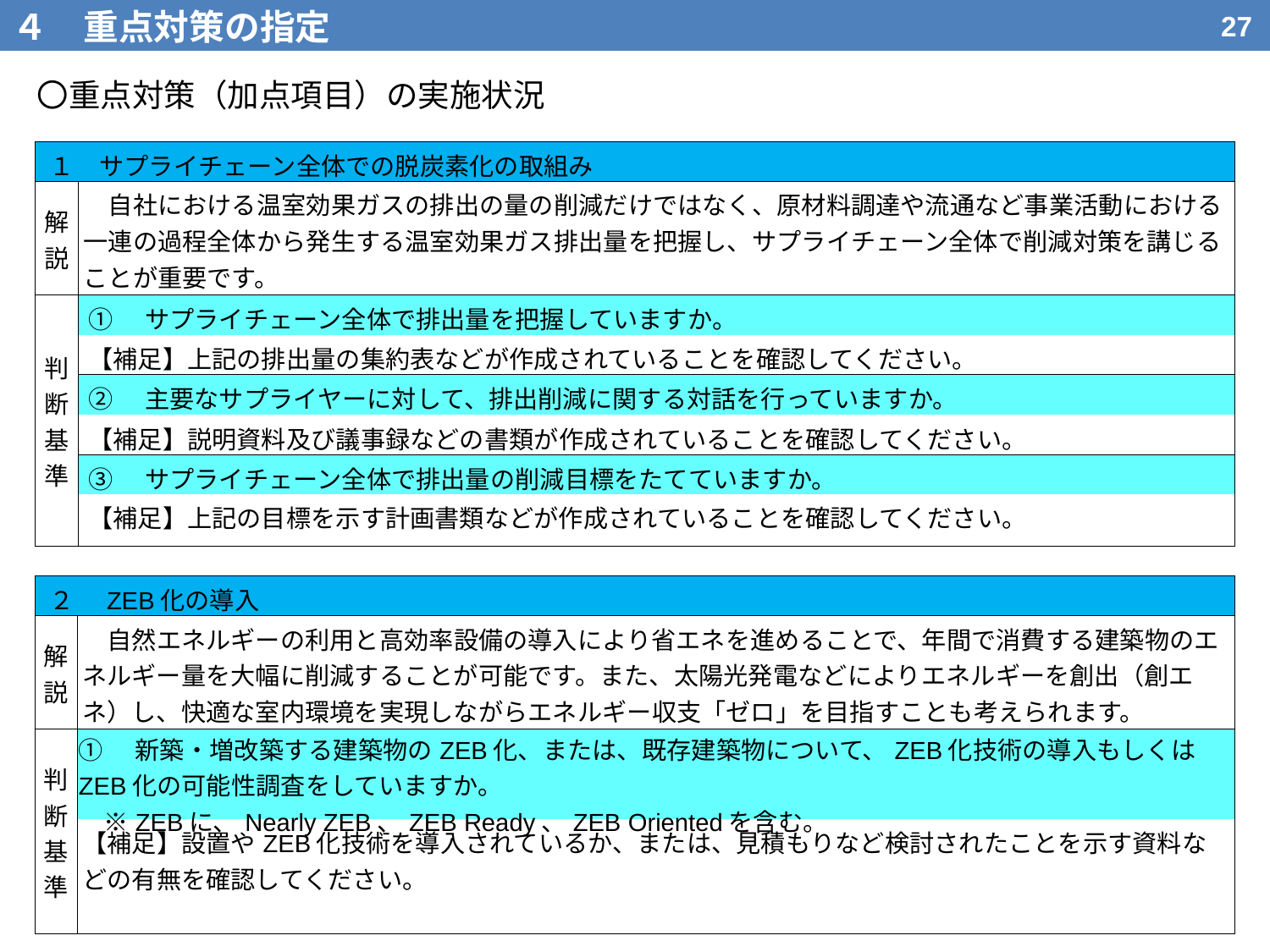

４　重点対策の指定
27
〇重点対策（加点項目）の実施状況
| １　サプライチェーン全体での脱炭素化の取組み |  |
| --- | --- |
| 解説 | 自社における温室効果ガスの排出の量の削減だけではなく、原材料調達や流通など事業活動における一連の過程全体から発生する温室効果ガス排出量を把握し、サプライチェーン全体で削減対策を講じることが重要です。 |
| 判断基準 | ①　サプライチェーン全体で排出量を把握していますか。 |
|  | 【補足】上記の排出量の集約表などが作成されていることを確認してください。 |
|  | ②　主要なサプライヤーに対して、排出削減に関する対話を行っていますか。 |
|  | 【補足】説明資料及び議事録などの書類が作成されていることを確認してください。 |
|  | ③　サプライチェーン全体で排出量の削減目標をたてていますか。 |
|  | 【補足】上記の目標を示す計画書類などが作成されていることを確認してください。 |
| ２　ZEB化の導入 |  |
| --- | --- |
| 解説 | 自然エネルギーの利用と高効率設備の導入により省エネを進めることで、年間で消費する建築物のエネルギー量を大幅に削減することが可能です。また、太陽光発電などによりエネルギーを創出（創エネ）し、快適な室内環境を実現しながらエネルギー収支「ゼロ」を目指すことも考えられます。 |
| 判断基準 | ①　新築・増改築する建築物のZEB化、または、既存建築物について、ZEB化技術の導入もしくはZEB化の可能性調査をしていますか。 　※ZEBに、Nearly ZEB、ZEB Ready、ZEB Orientedを含む。 |
|  | 【補足】設置やZEB化技術を導入されているか、または、見積もりなど検討されたことを示す資料などの有無を確認してください。 |